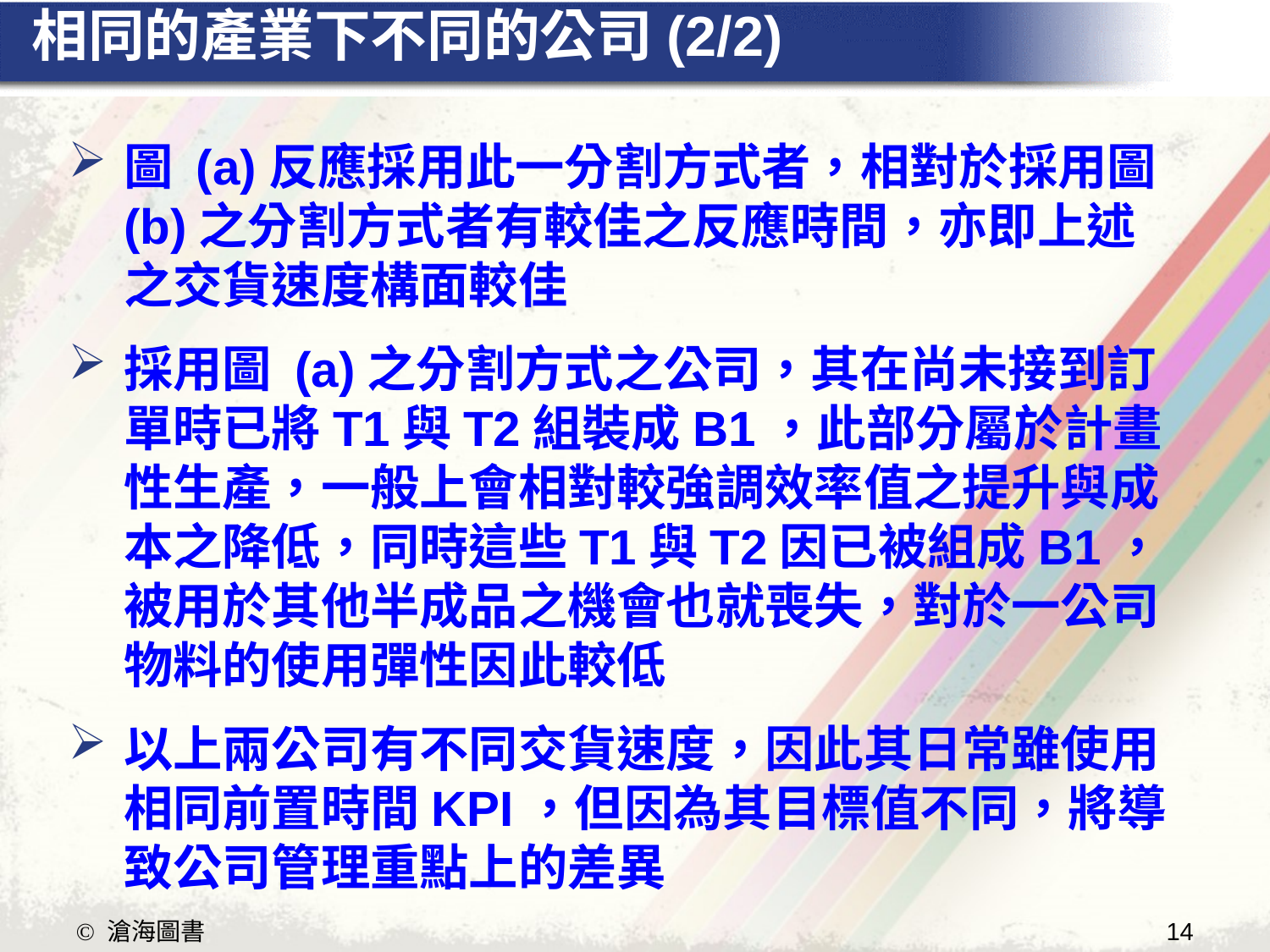

# 相同的產業下不同的公司(2/2)
圖 (a)反應採用此一分割方式者，相對於採用圖(b)之分割方式者有較佳之反應時間，亦即上述之交貨速度構面較佳
採用圖 (a)之分割方式之公司，其在尚未接到訂單時已將T1與T2組裝成B1，此部分屬於計畫性生產，一般上會相對較強調效率值之提升與成本之降低，同時這些T1與T2因已被組成B1，被用於其他半成品之機會也就喪失，對於一公司物料的使用彈性因此較低
以上兩公司有不同交貨速度，因此其日常雖使用相同前置時間KPI，但因為其目標值不同，將導致公司管理重點上的差異
14